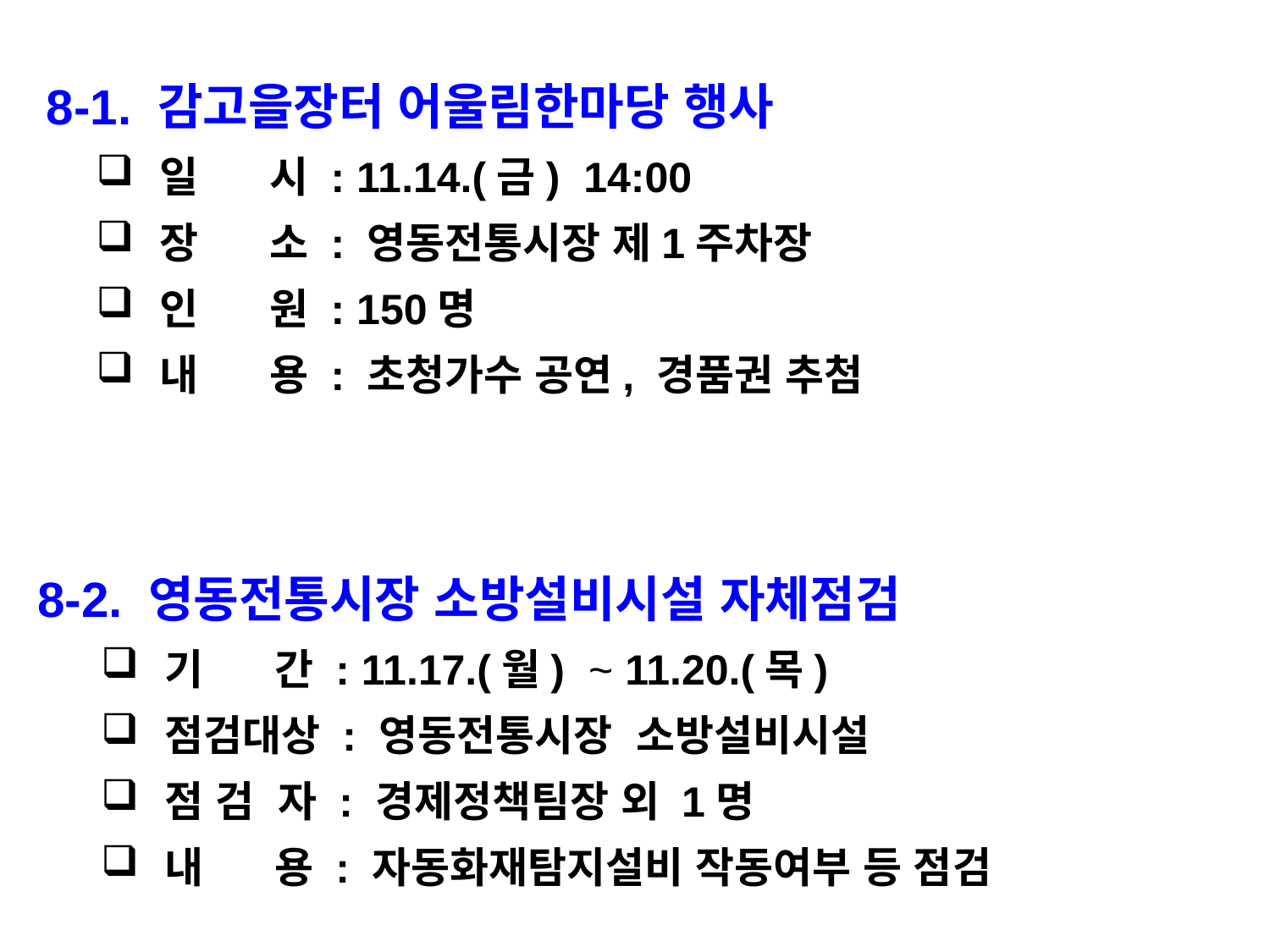

8-1. 감고을장터 어울림한마당 행사
일      시 : 11.14.(금)  14:00
장      소 : 영동전통시장 제1주차장
인      원 : 150명
내      용 : 초청가수 공연, 경품권 추첨

8-2. 영동전통시장 소방설비시설 자체점검
기      간 : 11.17.(월)  ~ 11.20.(목)
점검대상 : 영동전통시장  소방설비시설
점 검  자 : 경제정책팀장 외 1명
내      용 : 자동화재탐지설비 작동여부 등 점검